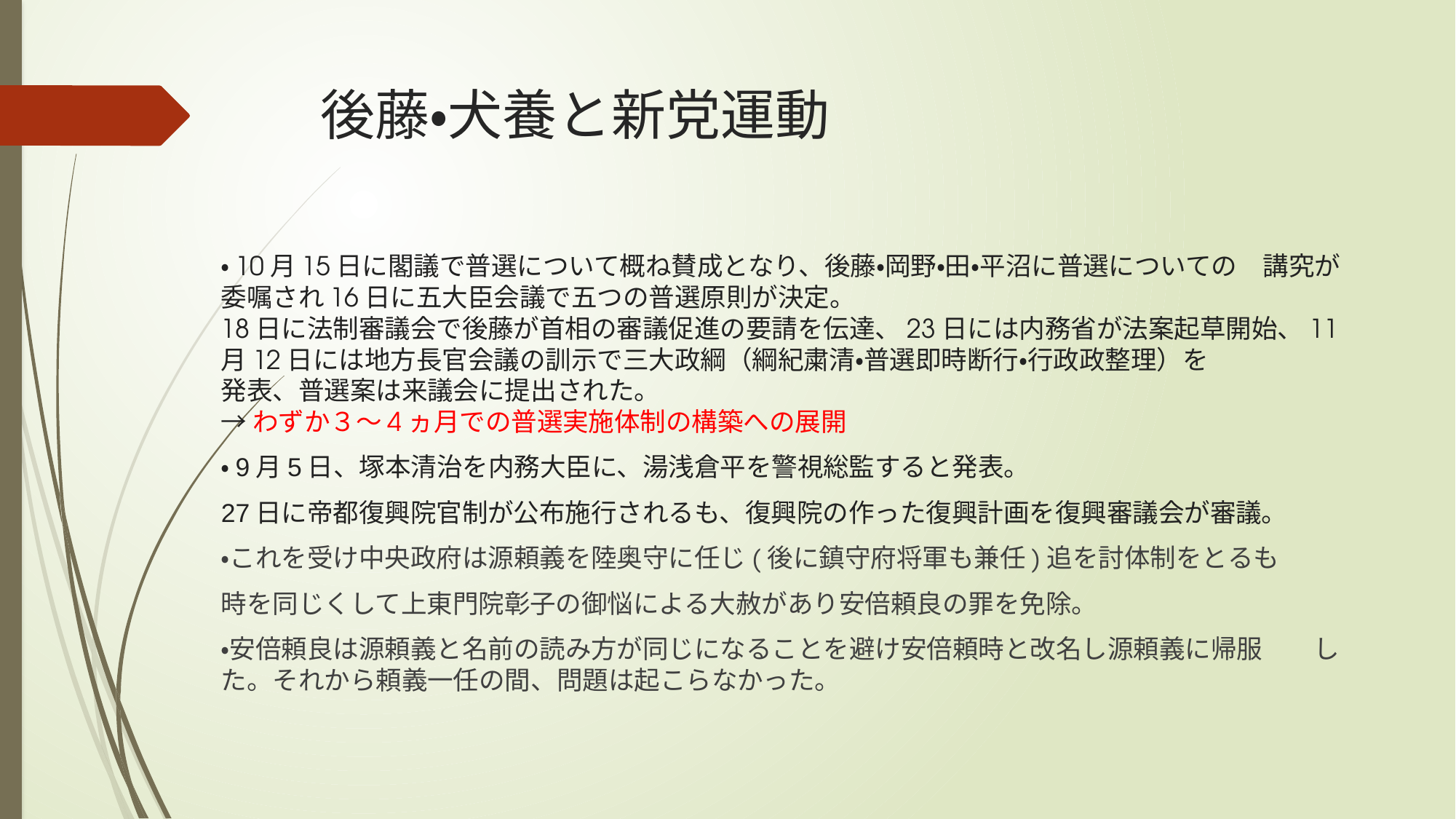

# 後藤・犬養と新党運動
・10月15日に閣議で普選について概ね賛成となり、後藤・岡野・田・平沼に普選についての　講究が委嘱され16日に五大臣会議で五つの普選原則が決定。
18日に法制審議会で後藤が首相の審議促進の要請を伝達、23日には内務省が法案起草開始、11月12日には地方長官会議の訓示で三大政綱（綱紀粛清・普選即時断行・行政政整理）を
発表、普選案は来議会に提出された。
→わずか３～4ヵ月での普選実施体制の構築への展開
・9月5日、塚本清治を内務大臣に、湯浅倉平を警視総監すると発表。
27日に帝都復興院官制が公布施行されるも、復興院の作った復興計画を復興審議会が審議。
・これを受け中央政府は源頼義を陸奥守に任じ(後に鎮守府将軍も兼任)追を討体制をとるも
時を同じくして上東門院彰子の御悩による大赦があり安倍頼良の罪を免除。
・安倍頼良は源頼義と名前の読み方が同じになることを避け安倍頼時と改名し源頼義に帰服　　した。それから頼義一任の間、問題は起こらなかった。